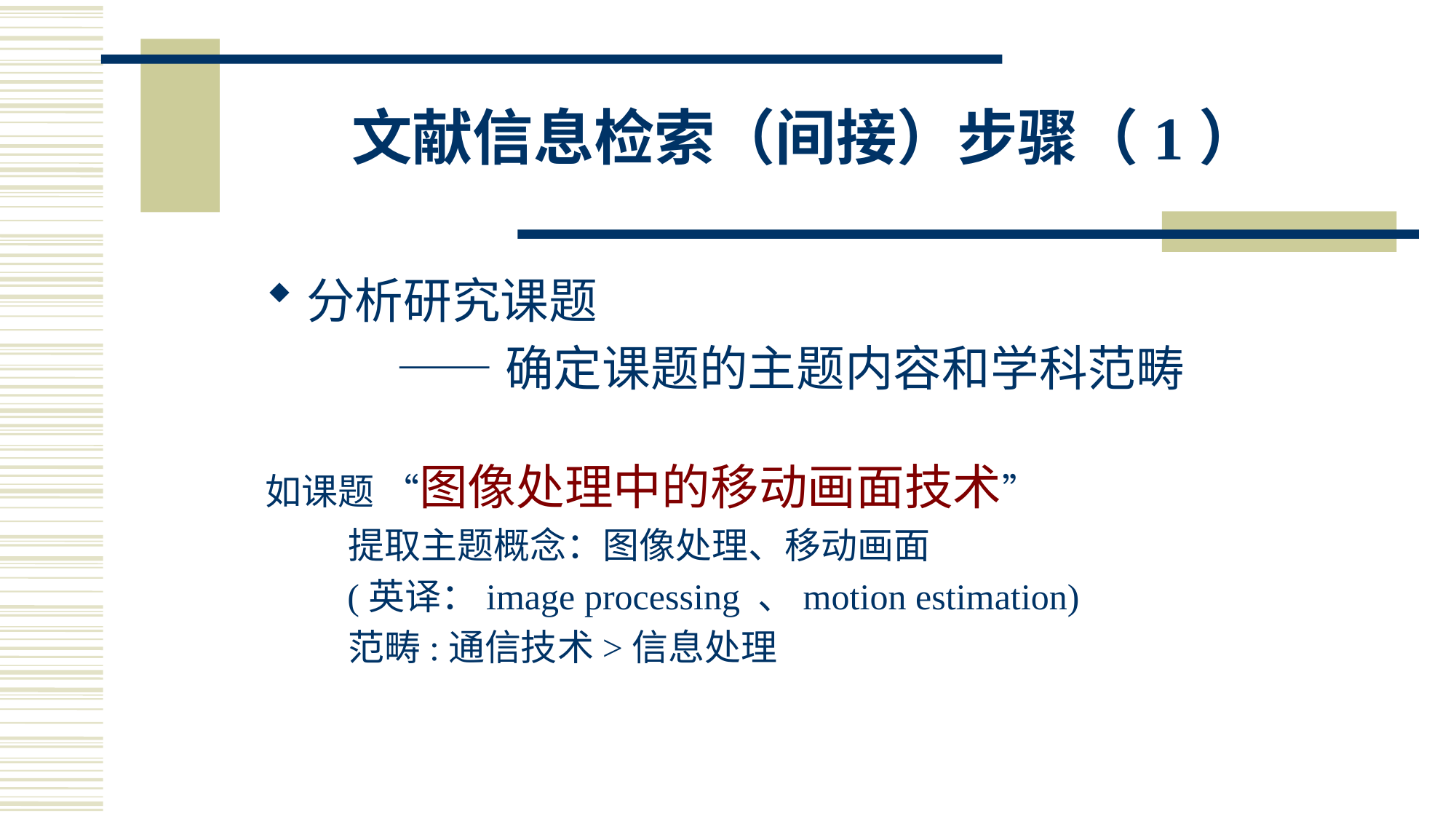

# 文献信息检索（间接）步骤（1）
分析研究课题
            ——确定课题的主题内容和学科范畴

如课题 “图像处理中的移动画面技术”
         提取主题概念：图像处理、移动画面
         (英译：image processing 、motion estimation)
         范畴:通信技术>信息处理